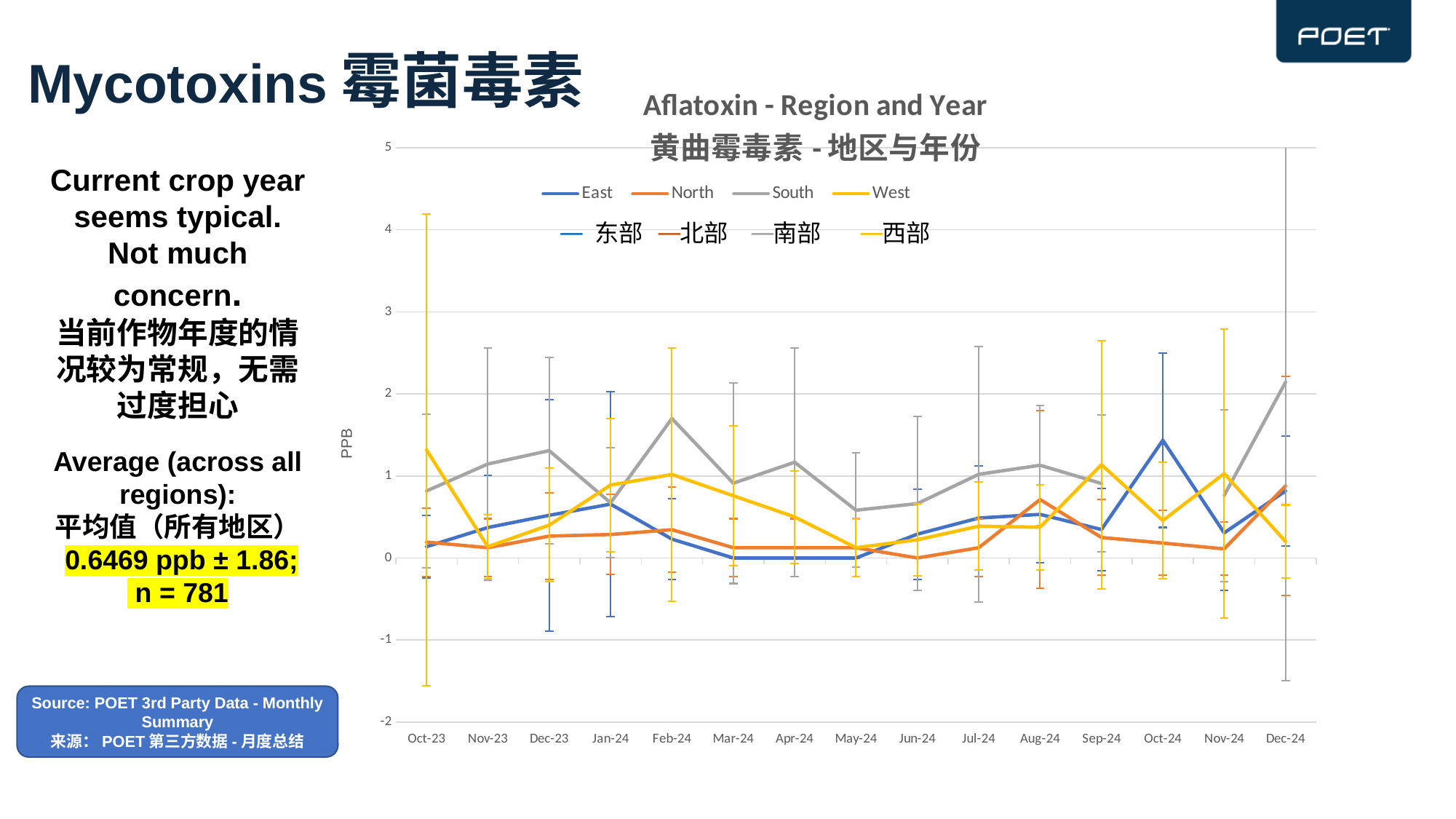

# Mycotoxins霉菌毒素

### Chart: Aflatoxin - Region and Year
黄曲霉毒素-地区与年份

| Category |  |  |  |  |
|---|---|---|---|---|
| 45200 | 0.137500003 | 0.1937500015 | 0.8160000038 | 1.3166666759 |
| 45231 | 0.3714285748 | 0.125 | 1.1454545476 | 0.137500003 |
| 45261 | 0.5200000127 | 0.2666666773 | 1.3083333373 | 0.4000000102 |
| 45292 | 0.6562500149 | 0.2857142857 | 0.6727272814 | 0.8888888889 |
| 45323 | 0.2299999952 | 0.3444444471 | 1.6999999732 | 1.01764707 |
| 45352 | 0.0 | 0.125 | 0.9111111164 | 0.7583333254 |
| 45383 | 0.0 | 0.125 | 1.1666666667 | 0.5000000092 |
| 45413 | 0.0 | 0.125 | 0.5818181797 | 0.125 |
| 45444 | 0.2904761916 | 0.0 | 0.6625000089 | 0.2222222222 |
| 45474 | 0.4871794872 | 0.125 | 1.0200000048 | 0.387500003 |
| 45505 | 0.53125 | 0.712500006 | 1.1300000191 | 0.375 |
| 45536 | 0.3466666659 | 0.25 | 0.9076922949 | 1.1363636472 |
| 45566 | 1.4346153874 | 0.1818181818 | None | 0.4565217391 |
| 45597 | 0.3060606068 | 0.1111111111 | 0.7615384689 | 1.0285714354 |
| 45627 | 0.8166666627 | 0.8777777751 | 2.1428571599 | 0.2 |
Current crop year seems typical. Not much concern.
当前作物年度的情况较为常规，无需过度担心
Average (across all regions):
平均值（所有地区）
 0.6469 ppb ± 1.86;
 n = 781
Source: POET 3rd Party Data - Monthly Summary
来源：POET第三方数据-月度总结